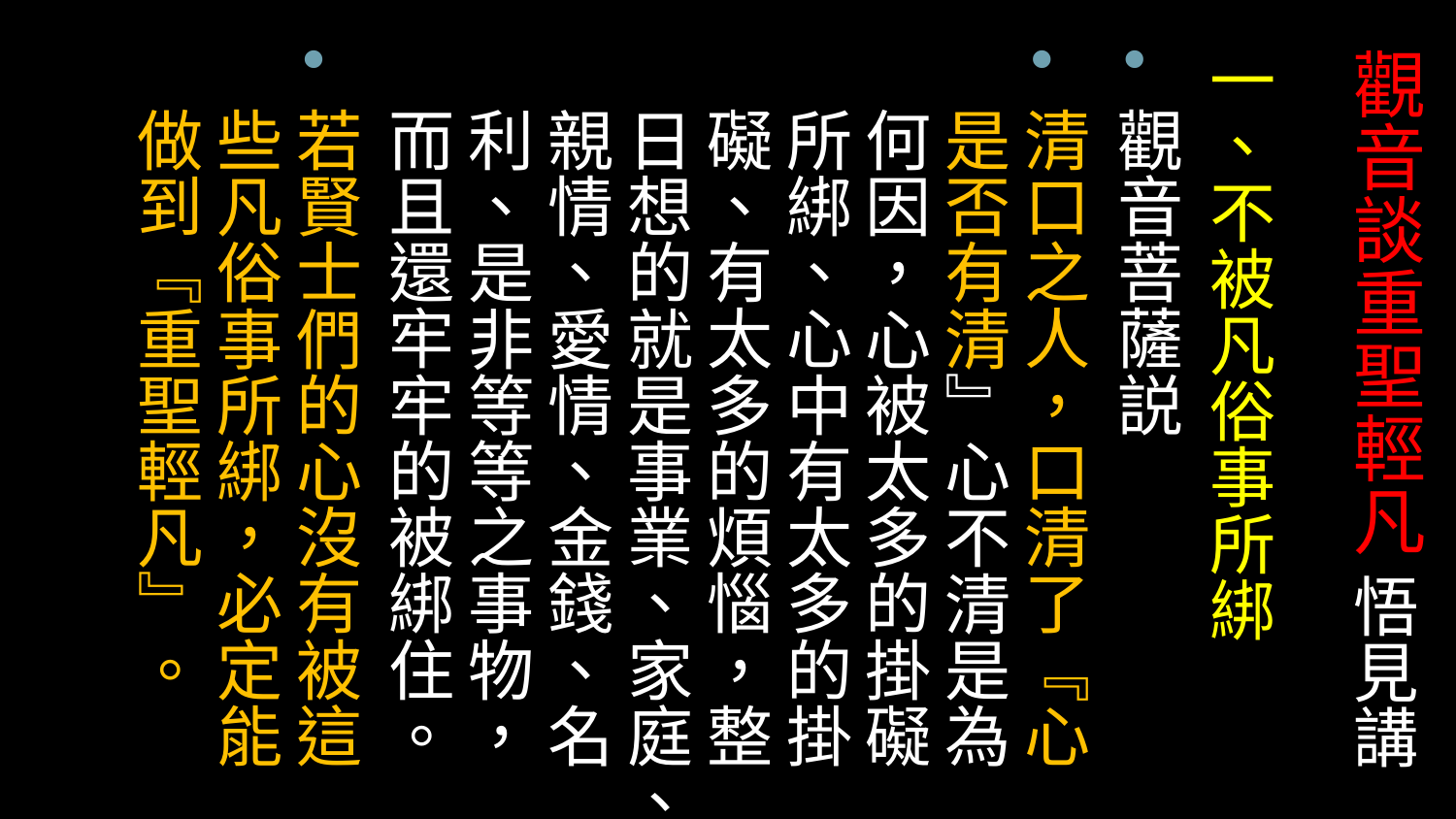

# 觀音談重聖輕凡 悟見講
一、不被凡俗事所綁
觀音菩薩説
清口之人，口清了『心是否有清』心不清是為何因，心被太多的掛礙所綁、心中有太多的掛礙、有太多的煩惱，整日想的就是事業、家庭、親情、愛情、金錢、名利、是非等等之事物，而且還牢牢的被綁住。
若賢士們的心沒有被這些凡俗事所綁，必定能做到『重聖輕凡』。